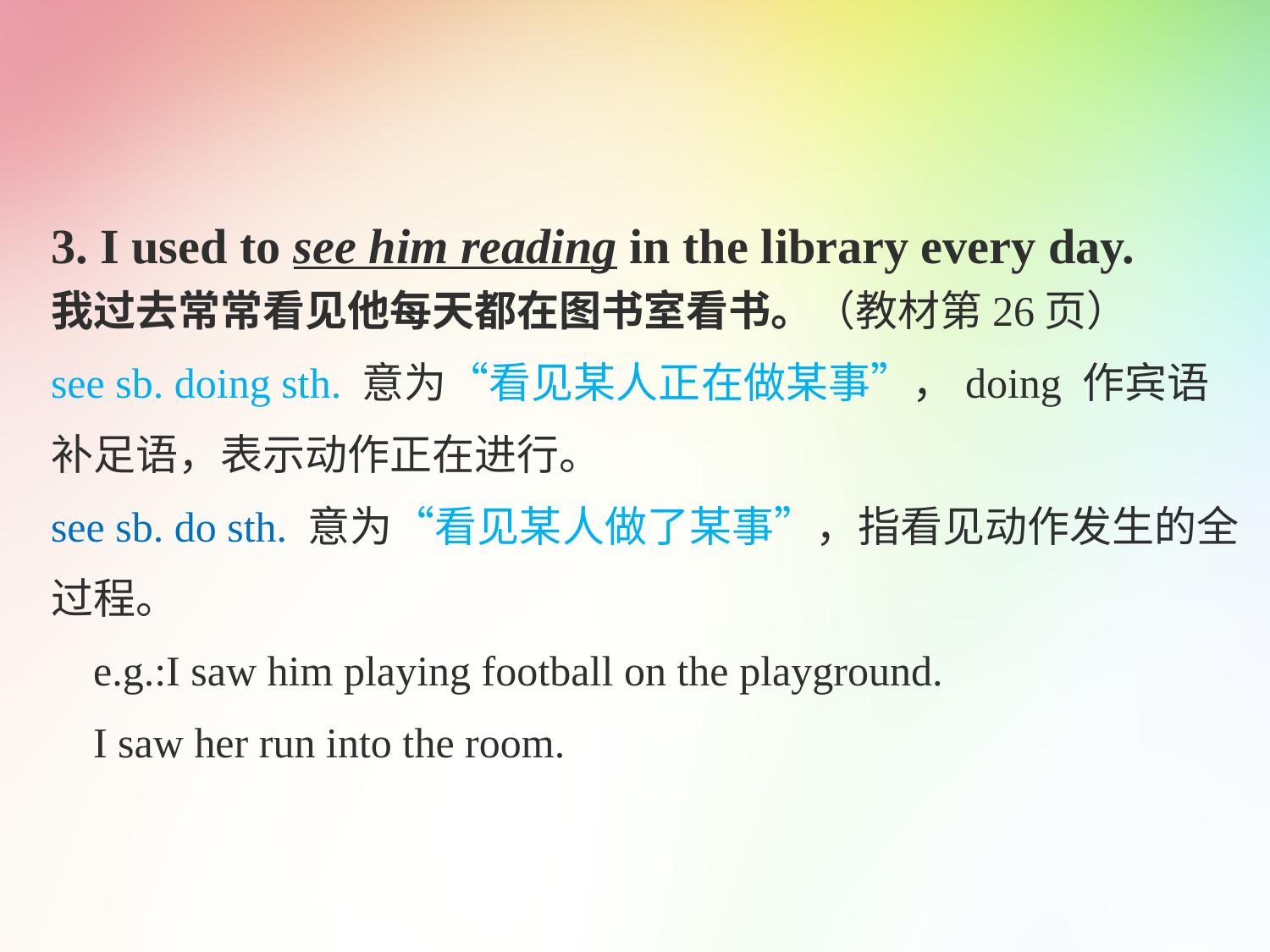

3. I used to see him reading in the library every day.
我过去常常看见他每天都在图书室看书。（教材第26页）
see sb. doing sth. 意为“看见某人正在做某事”，doing 作宾语补足语，表示动作正在进行。
see sb. do sth. 意为“看见某人做了某事”，指看见动作发生的全过程。
    e.g.:I saw him playing football on the playground.
    I saw her run into the room.